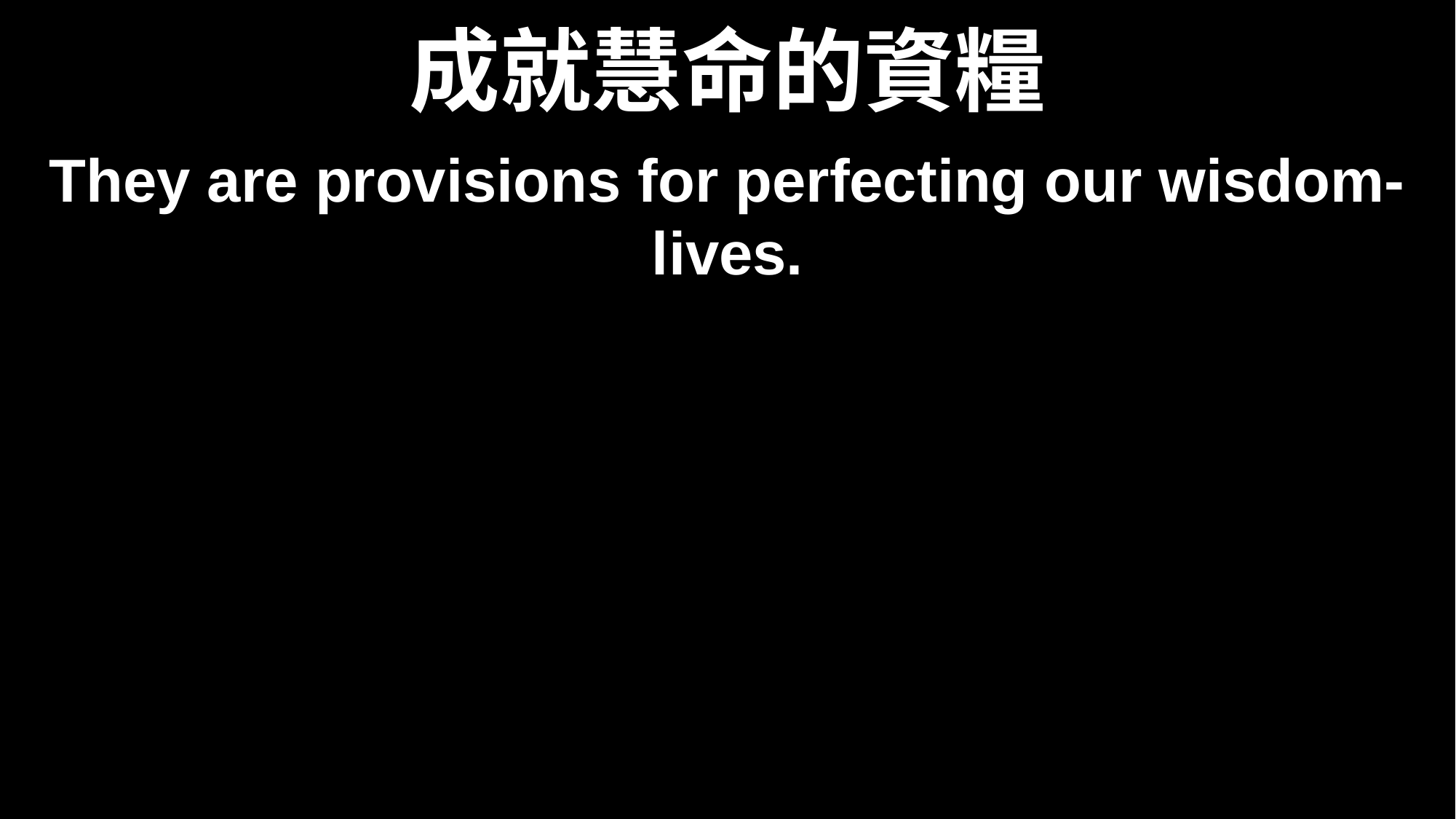

# 成就慧命的資糧
They are provisions for perfecting our wisdom-lives.